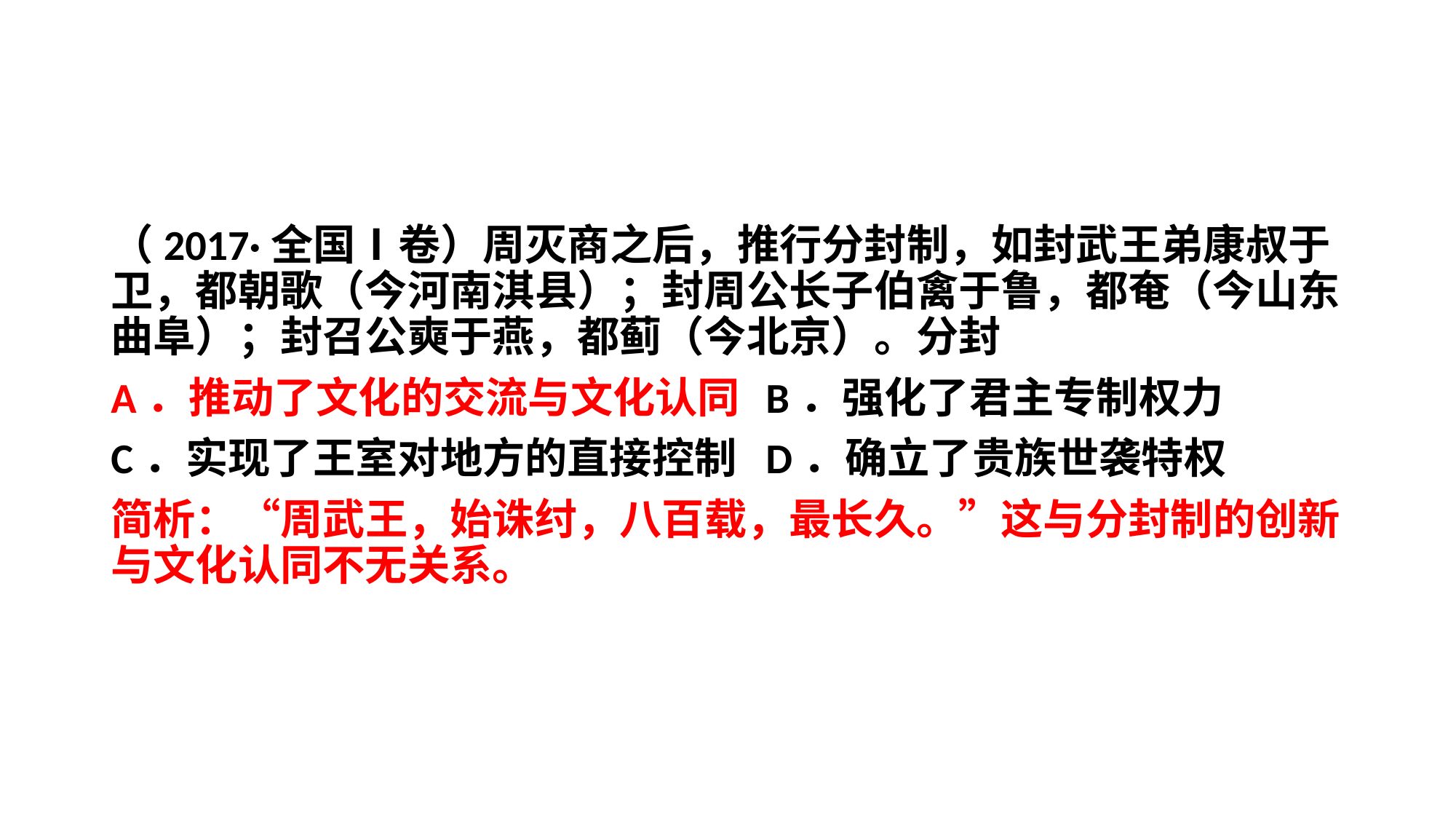

#
（2017·全国Ⅰ卷）周灭商之后，推行分封制，如封武王弟康叔于卫，都朝歌（今河南淇县）；封周公长子伯禽于鲁，都奄（今山东曲阜）；封召公奭于燕，都蓟（今北京）。分封
A．推动了文化的交流与文化认同	B．强化了君主专制权力
C．实现了王室对地方的直接控制	D．确立了贵族世袭特权
简析：“周武王，始诛纣，八百载，最长久。”这与分封制的创新与文化认同不无关系。